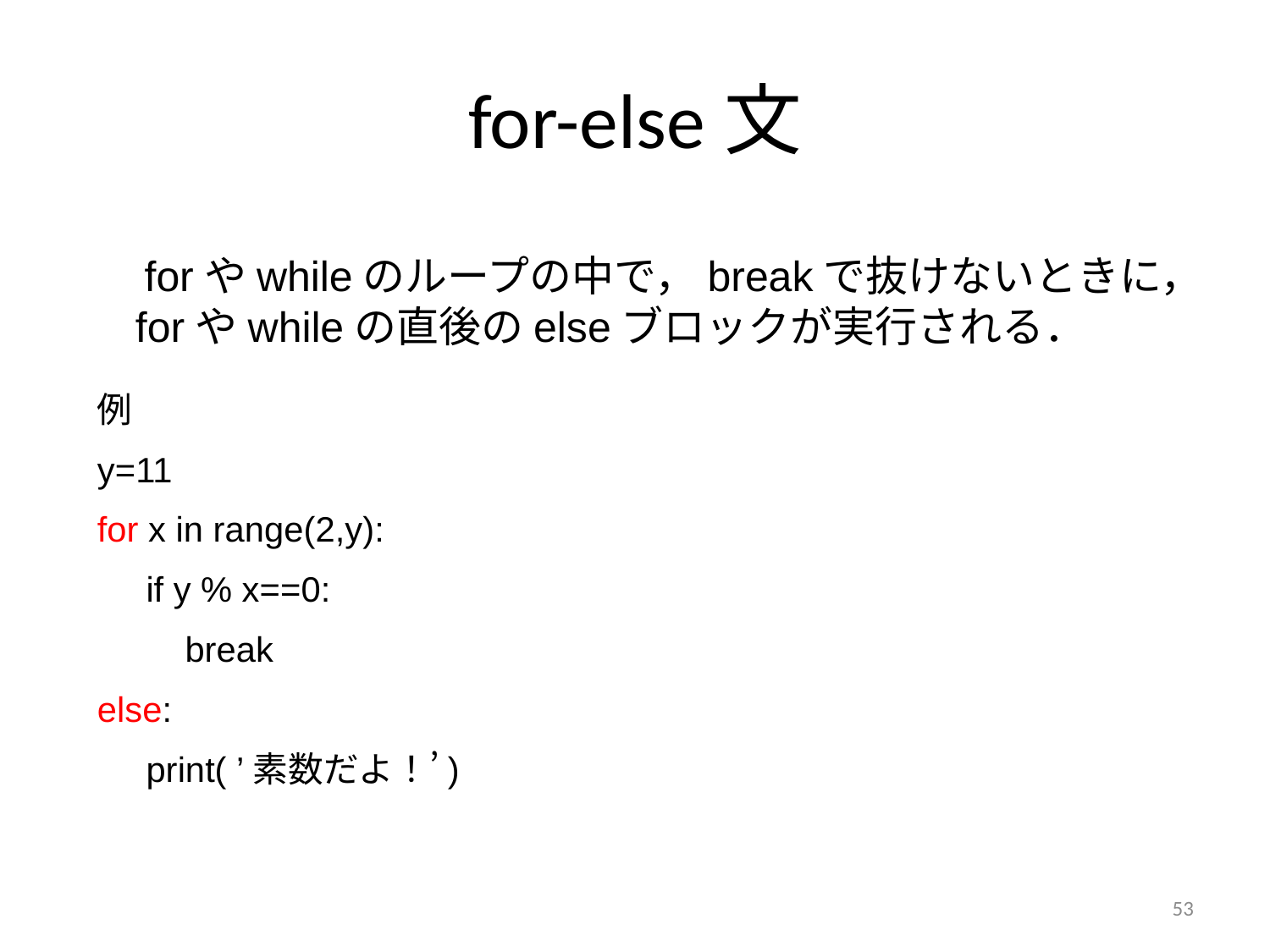

# for-else文
 forやwhileのループの中で，breakで抜けないときに，
forやwhileの直後のelseブロックが実行される．
例
y=11
for x in range(2,y):
     if y % x==0:
         break
else:
     print( ’素数だよ！’)

53